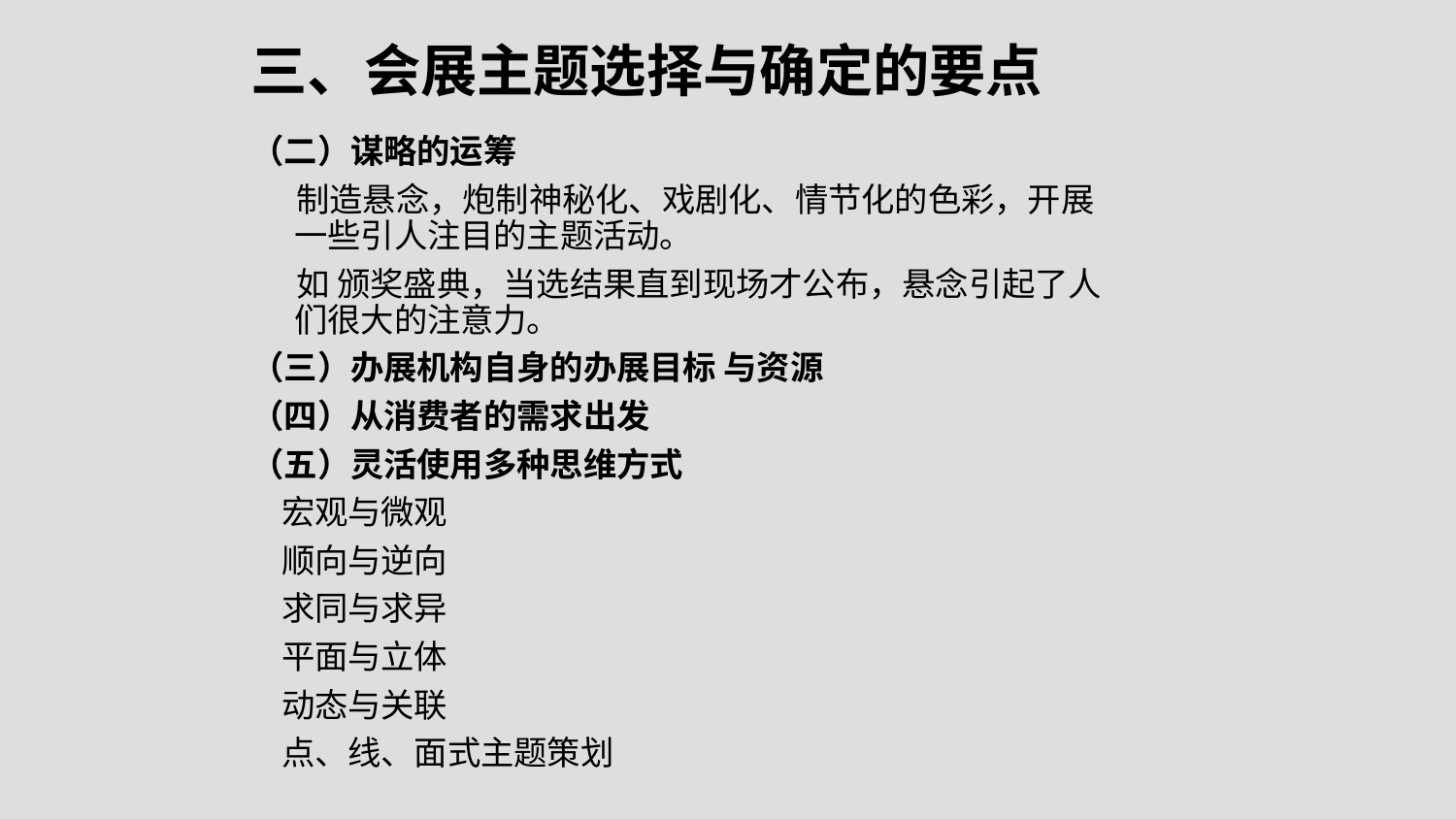

# 三、会展主题选择与确定的要点
（二）谋略的运筹
     制造悬念，炮制神秘化、戏剧化、情节化的色彩，开展一些引人注目的主题活动。
     如 颁奖盛典，当选结果直到现场才公布，悬念引起了人们很大的注意力。
（三）办展机构自身的办展目标 与资源
（四）从消费者的需求出发
（五）灵活使用多种思维方式
   宏观与微观
   顺向与逆向
   求同与求异
   平面与立体
   动态与关联
   点、线、面式主题策划